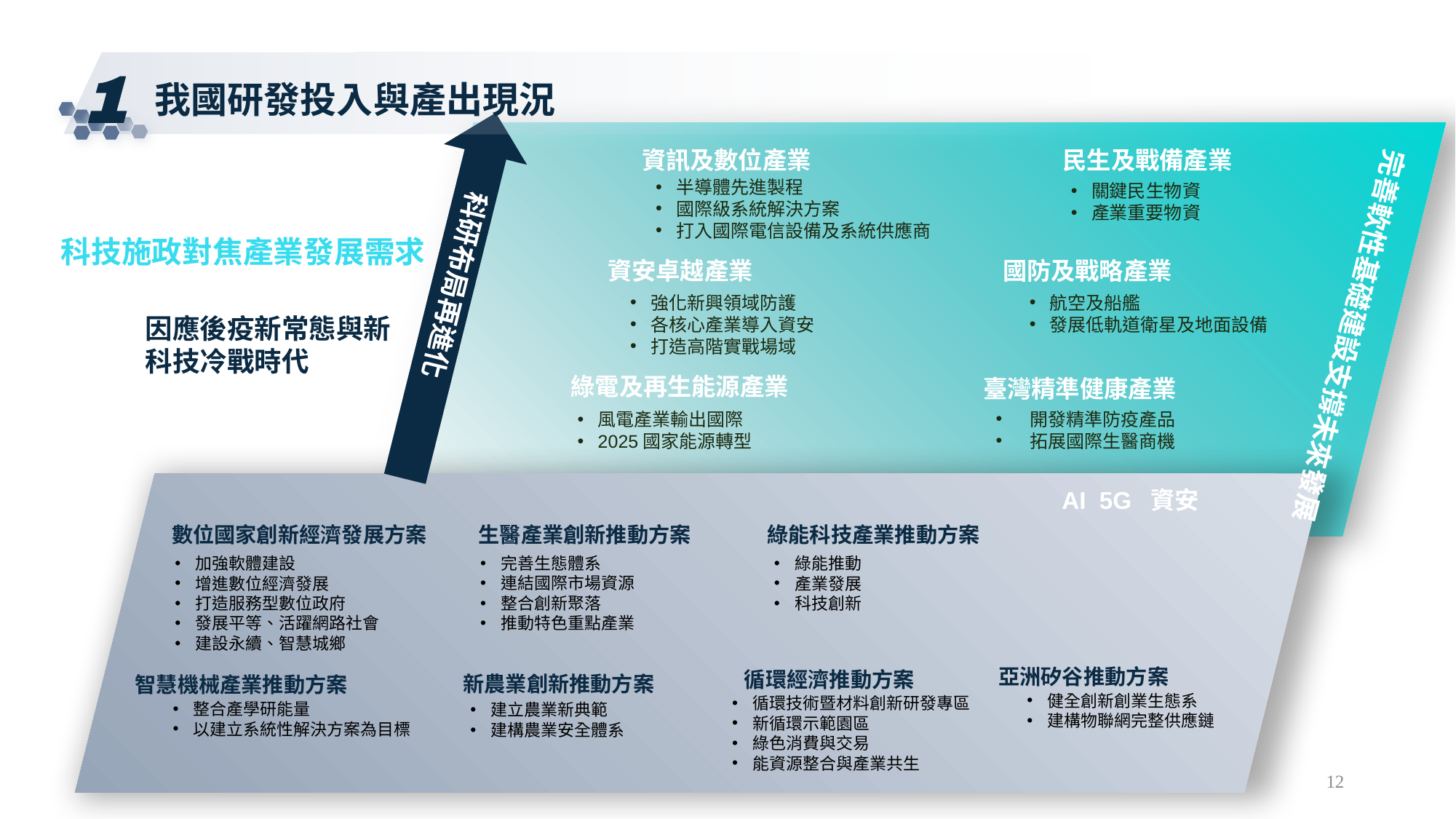

我國研發投入與產出現況
1

科研布局再進化

完善軟性基礎建設支撐未來發展
資訊及數位產業
民生及戰備產業
半導體先進製程
國際級系統解決方案
打入國際電信設備及系統供應商
關鍵民生物資
產業重要物資
資安卓越產業
國防及戰略產業
強化新興領域防護
各核心產業導入資安
打造高階實戰場域
航空及船艦
發展低軌道衛星及地面設備
綠電及再生能源產業
臺灣精準健康產業
開發精準防疫產品
拓展國際生醫商機
風電產業輸出國際
2025國家能源轉型
 科技施政對焦產業發展需求
因應後疫新常態與新科技冷戰時代

AI  5G  資安
數位國家創新經濟發展方案
生醫產業創新推動方案
綠能科技產業推動方案
加強軟體建設
增進數位經濟發展
打造服務型數位政府
發展平等、活躍網路社會
建設永續、智慧城鄉
完善生態體系
連結國際市場資源
整合創新聚落
推動特色重點產業
綠能推動
產業發展
科技創新
亞洲矽谷推動方案
循環經濟推動方案
新農業創新推動方案
智慧機械產業推動方案
健全創新創業生態系
建構物聯網完整供應鏈
循環技術暨材料創新研發專區
新循環示範園區
綠色消費與交易
能資源整合與產業共生
整合產學研能量
以建立系統性解決方案為目標
建立農業新典範
建構農業安全體系
12